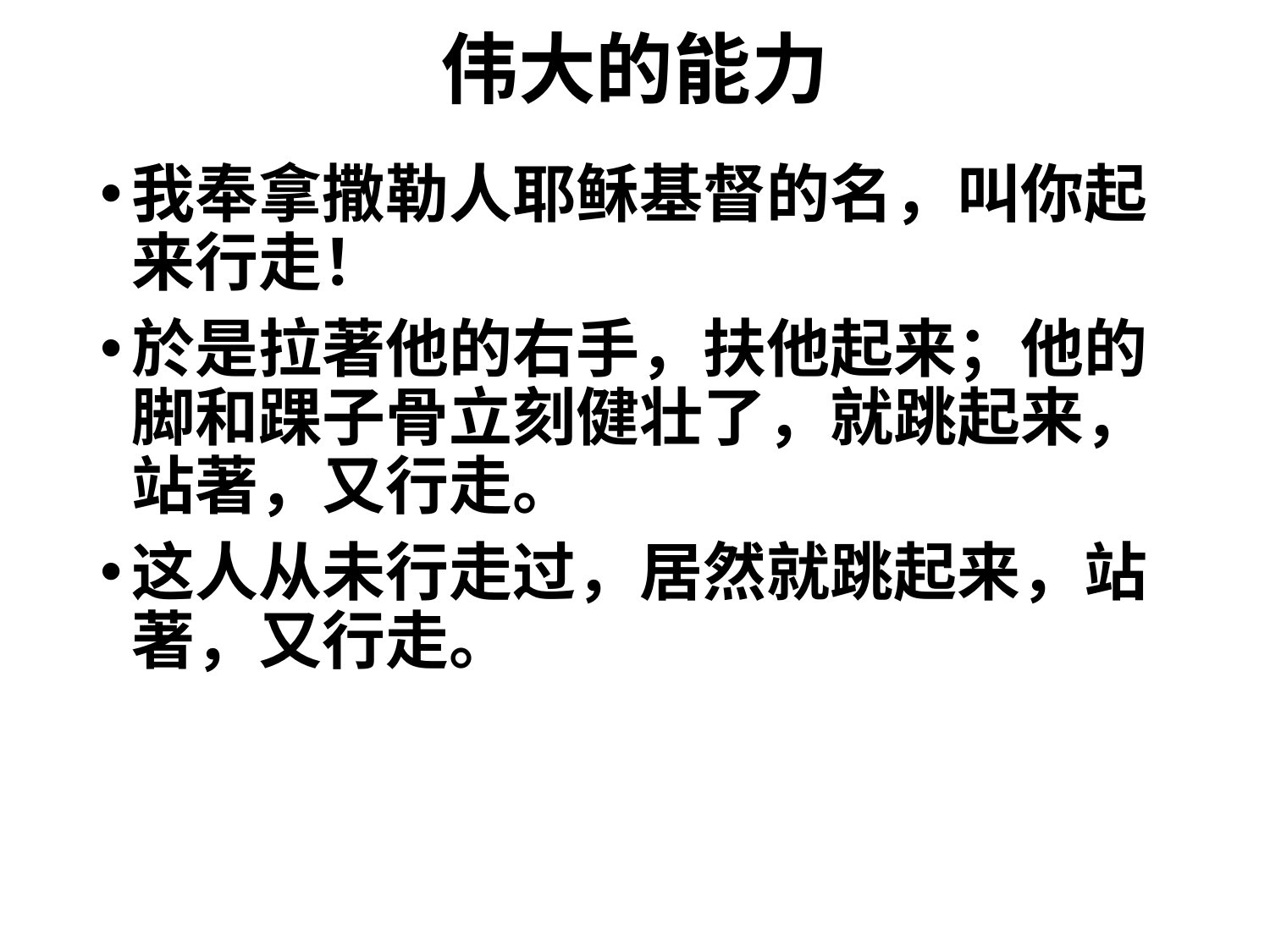

# 伟大的能力
我奉拿撒勒人耶稣基督的名，叫你起来行走！
於是拉著他的右手，扶他起来；他的脚和踝子骨立刻健壮了，就跳起来，站著，又行走。
这人从未行走过，居然就跳起来，站著，又行走。